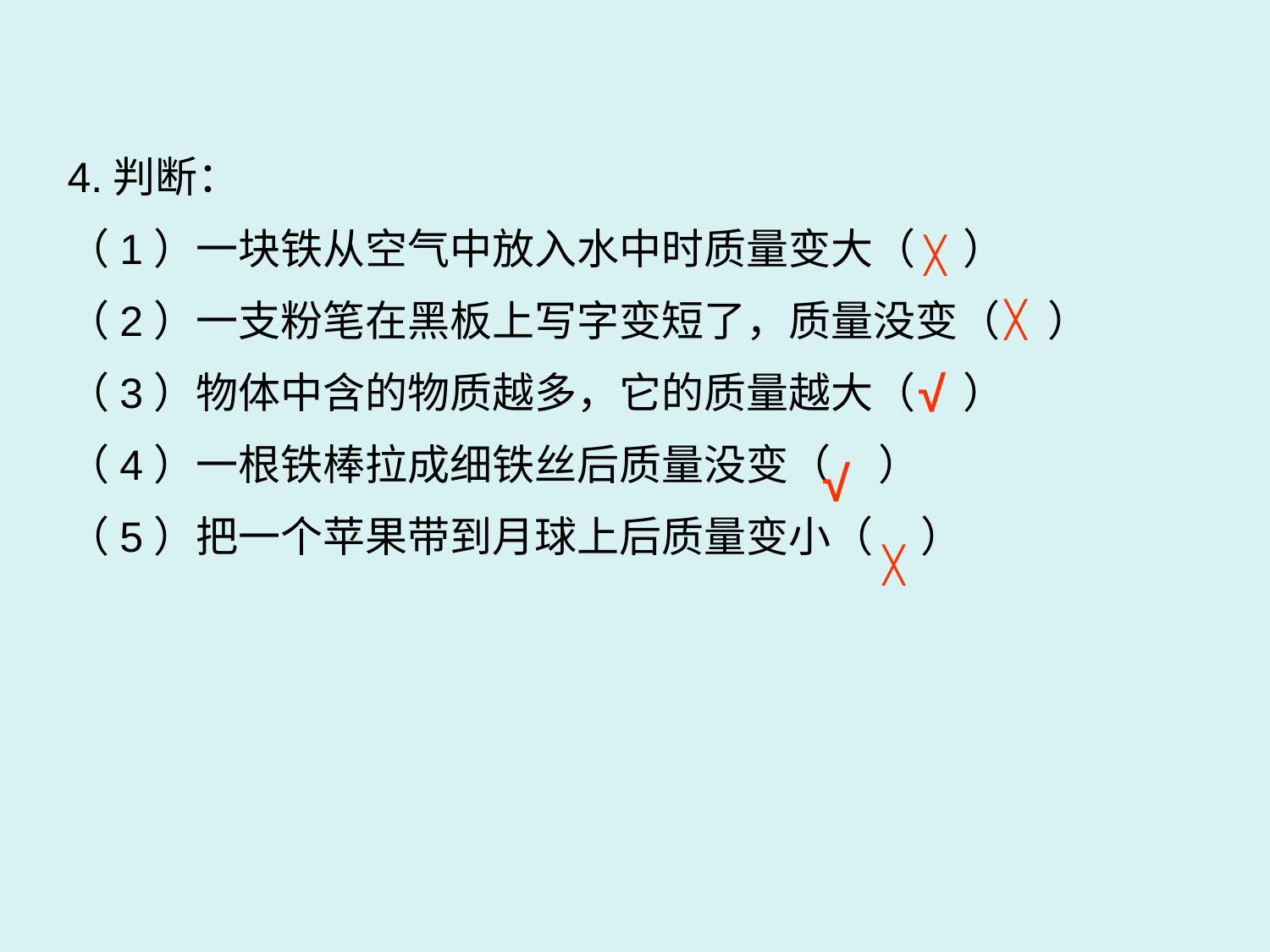

4.判断：
（1）一块铁从空气中放入水中时质量变大（    ）
（2）一支粉笔在黑板上写字变短了，质量没变（    ）
（3）物体中含的物质越多，它的质量越大（    ）
（4）一根铁棒拉成细铁丝后质量没变（    ）
（5）把一个苹果带到月球上后质量变小（    ）
╳
╳

√
√
╳